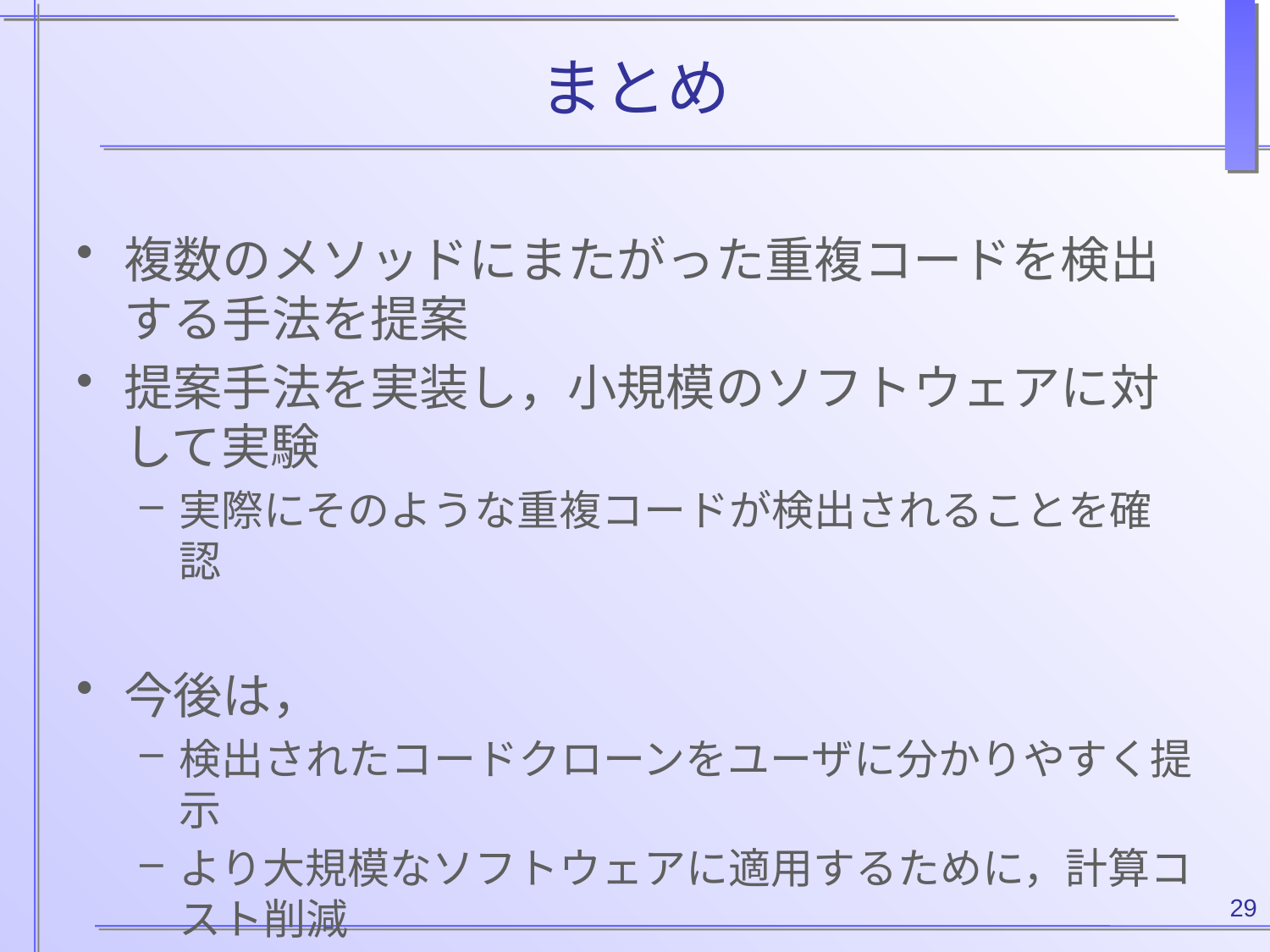

# まとめ
複数のメソッドにまたがった重複コードを検出する手法を提案
提案手法を実装し，小規模のソフトウェアに対して実験
実際にそのような重複コードが検出されることを確認

今後は，
検出されたコードクローンをユーザに分かりやすく提示
より大規模なソフトウェアに適用するために，計算コスト削減

29